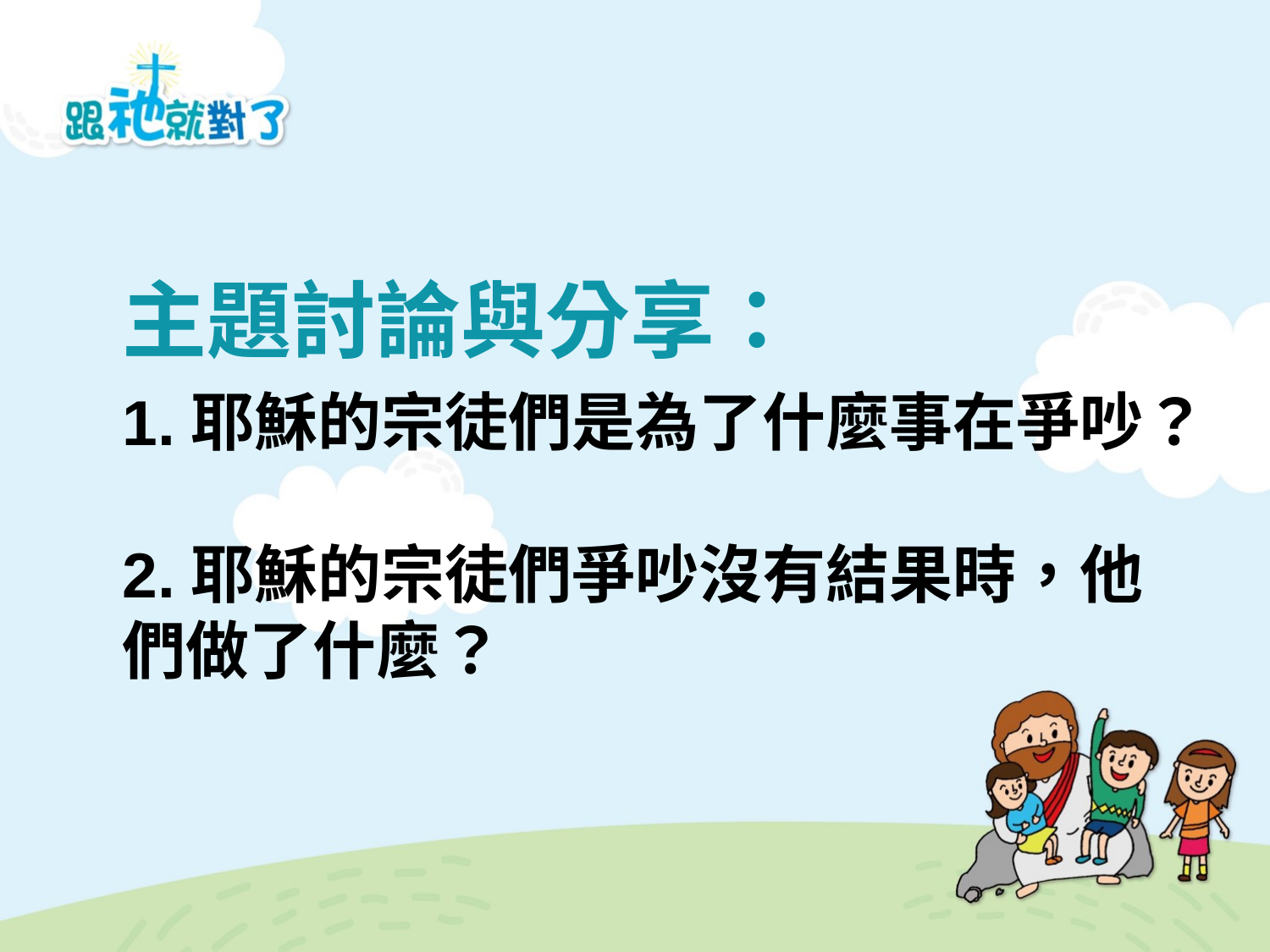

主題討論與分享：
1.耶穌的宗徒們是為了什麼事在爭吵？

2.耶穌的宗徒們爭吵沒有結果時，他們做了什麼？